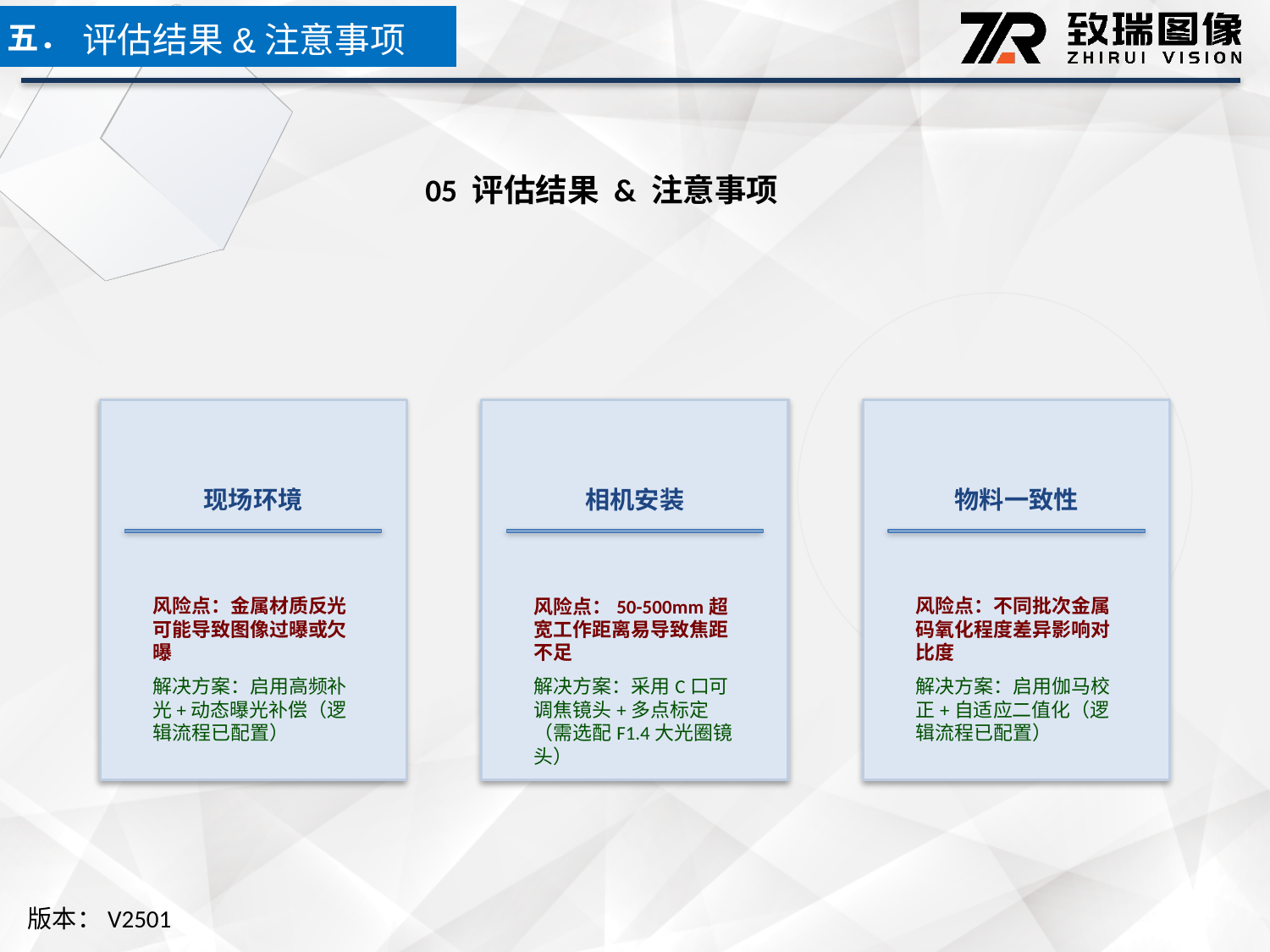

五．
评估结果&注意事项

05 评估结果 & 注意事项

现场环境

相机安装

物料一致性

风险点：金属材质反光可能导致图像过曝或欠曝
解决方案：启用高频补光+动态曝光补偿（逻辑流程已配置）

风险点：50-500mm超宽工作距离易导致焦距不足
解决方案：采用C口可调焦镜头+多点标定（需选配F1.4大光圈镜头）

风险点：不同批次金属码氧化程度差异影响对比度
解决方案：启用伽马校正+自适应二值化（逻辑流程已配置）